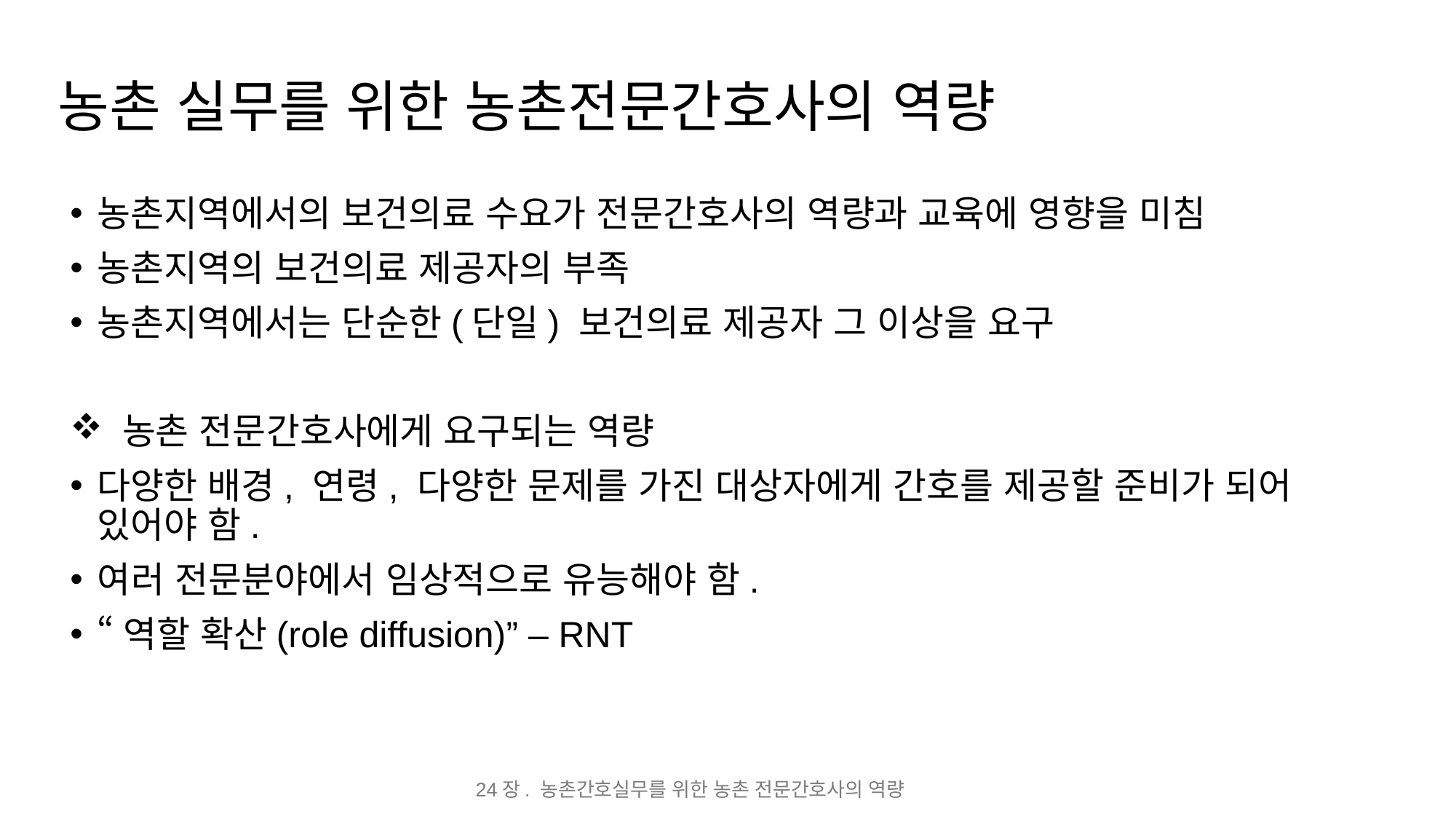

# 농촌 실무를 위한 농촌전문간호사의 역량
농촌지역에서의 보건의료 수요가 전문간호사의 역량과 교육에 영향을 미침
농촌지역의 보건의료 제공자의 부족
농촌지역에서는 단순한(단일) 보건의료 제공자 그 이상을 요구

 농촌 전문간호사에게 요구되는 역량
다양한 배경, 연령, 다양한 문제를 가진 대상자에게 간호를 제공할 준비가 되어 있어야 함.
여러 전문분야에서 임상적으로 유능해야 함.
“역할 확산(role diffusion)” – RNT
24장. 농촌간호실무를 위한 농촌 전문간호사의 역량